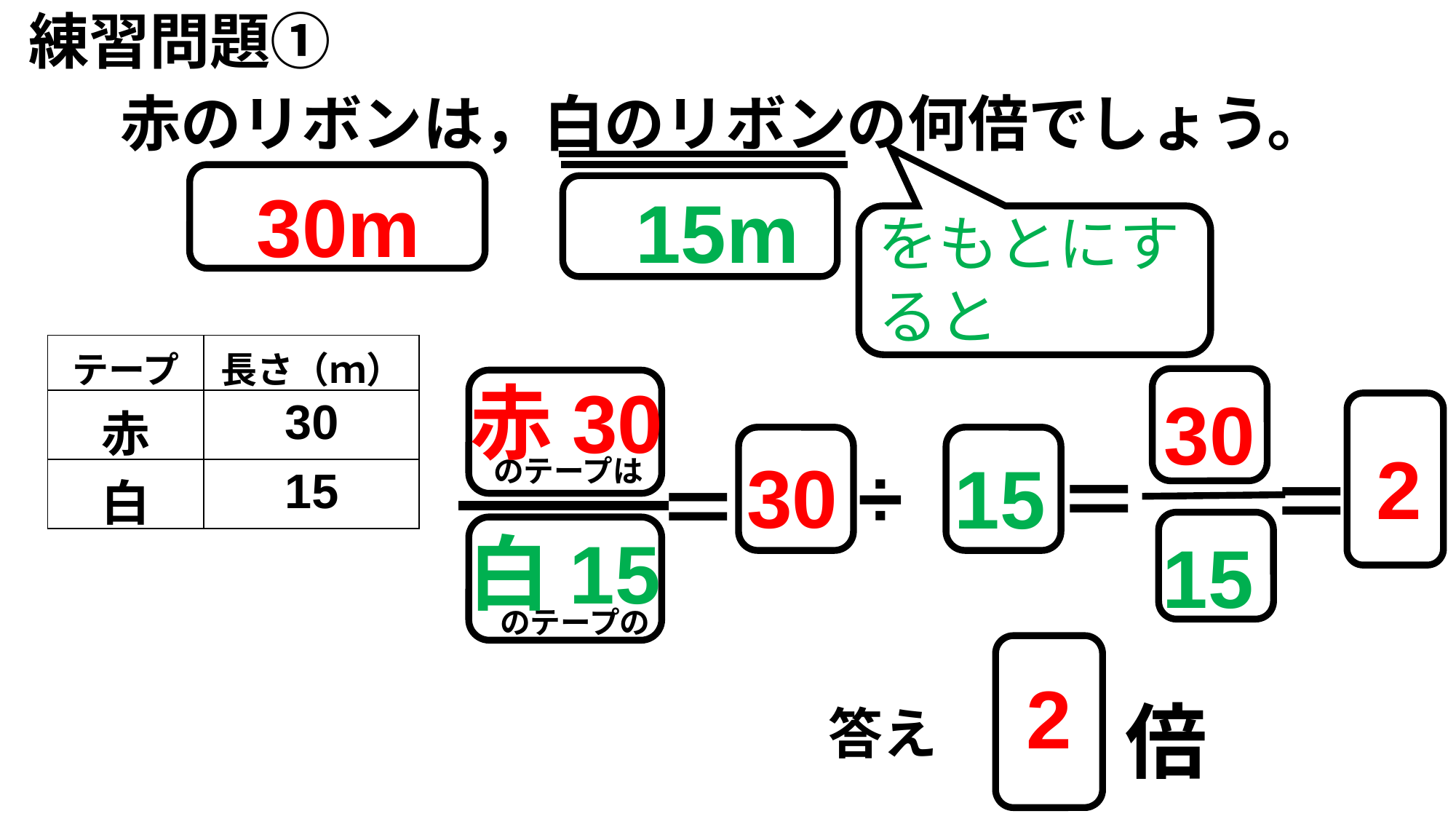

練習問題①
赤のリボンは，白のリボンの何倍でしょう。

30m

15m
をもとにすると

| テープ | 長さ（ｍ） |
| --- | --- |
| 赤 | 30 |
| 白 | 15 |
赤30

30

2
5
÷
30
15
＝
＝
のテープは
8
＝

白15

15
のテープの

2
 倍
答え